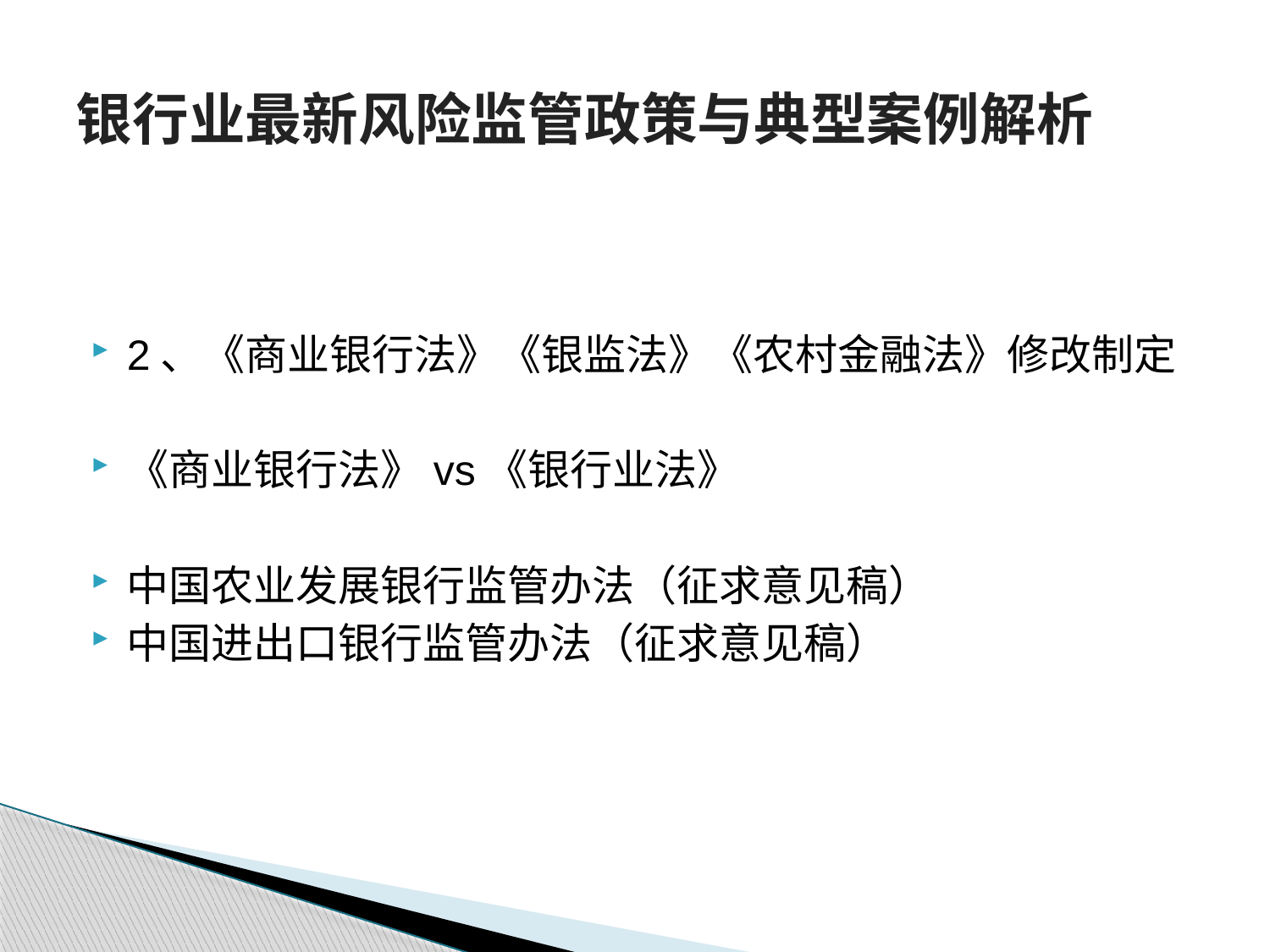

# 银行业最新风险监管政策与典型案例解析

2、《商业银行法》《银监法》《农村金融法》修改制定

《商业银行法》vs《银行业法》

中国农业发展银行监管办法（征求意见稿）
中国进出口银行监管办法（征求意见稿）